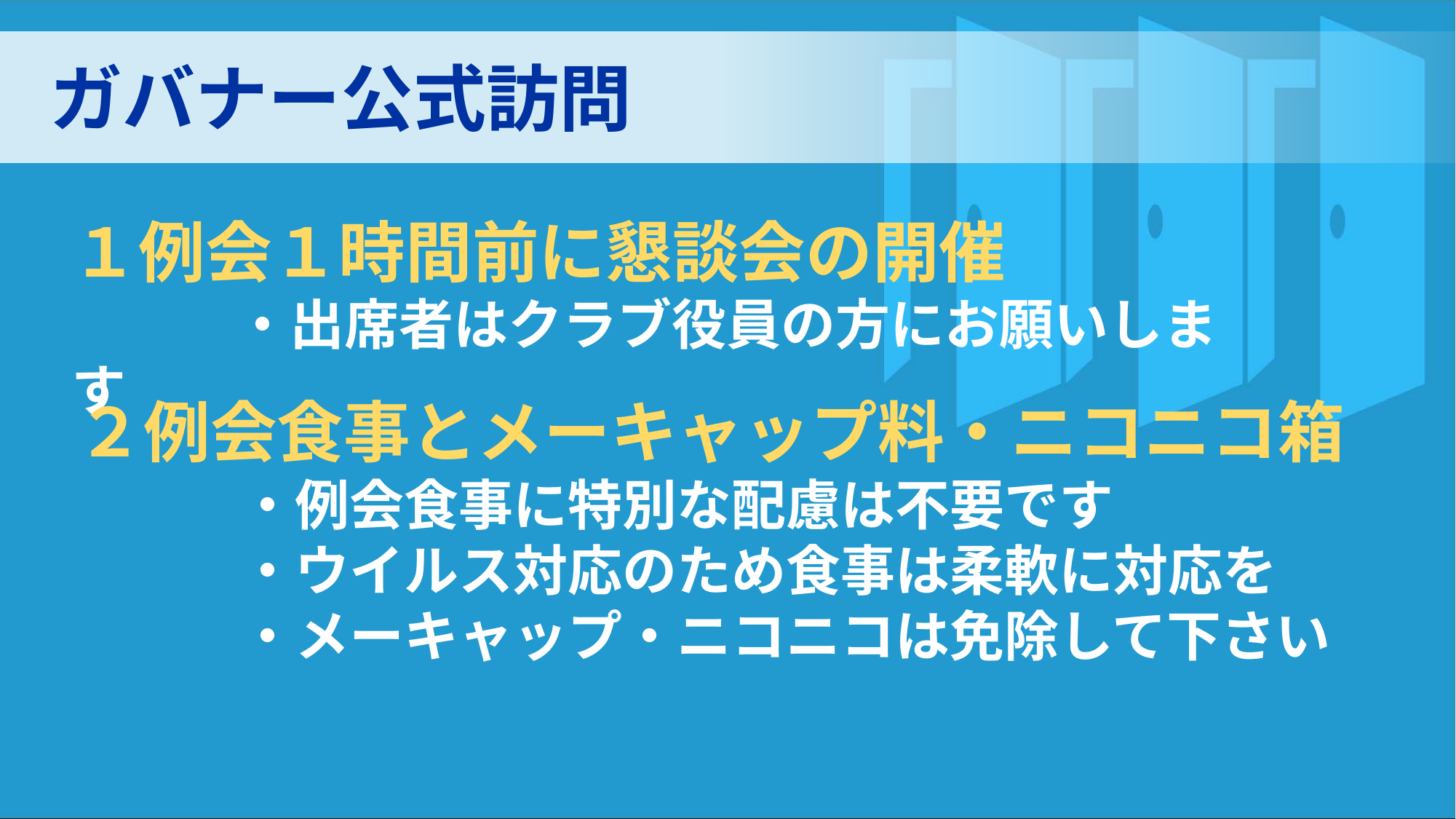

ガバナー公式訪問
１例会１時間前に懇談会の開催
　　　・出席者はクラブ役員の方にお願いします

RIの柔軟性・多様性
２例会食事とメーキャップ料・ニコニコ箱
　　　・例会食事に特別な配慮は不要です
　　　・ウイルス対応のため食事は柔軟に対応を
　　　・メーキャップ・ニコニコは免除して下さい

自らの地区・クラブ・委員会の
立ち位置を知る